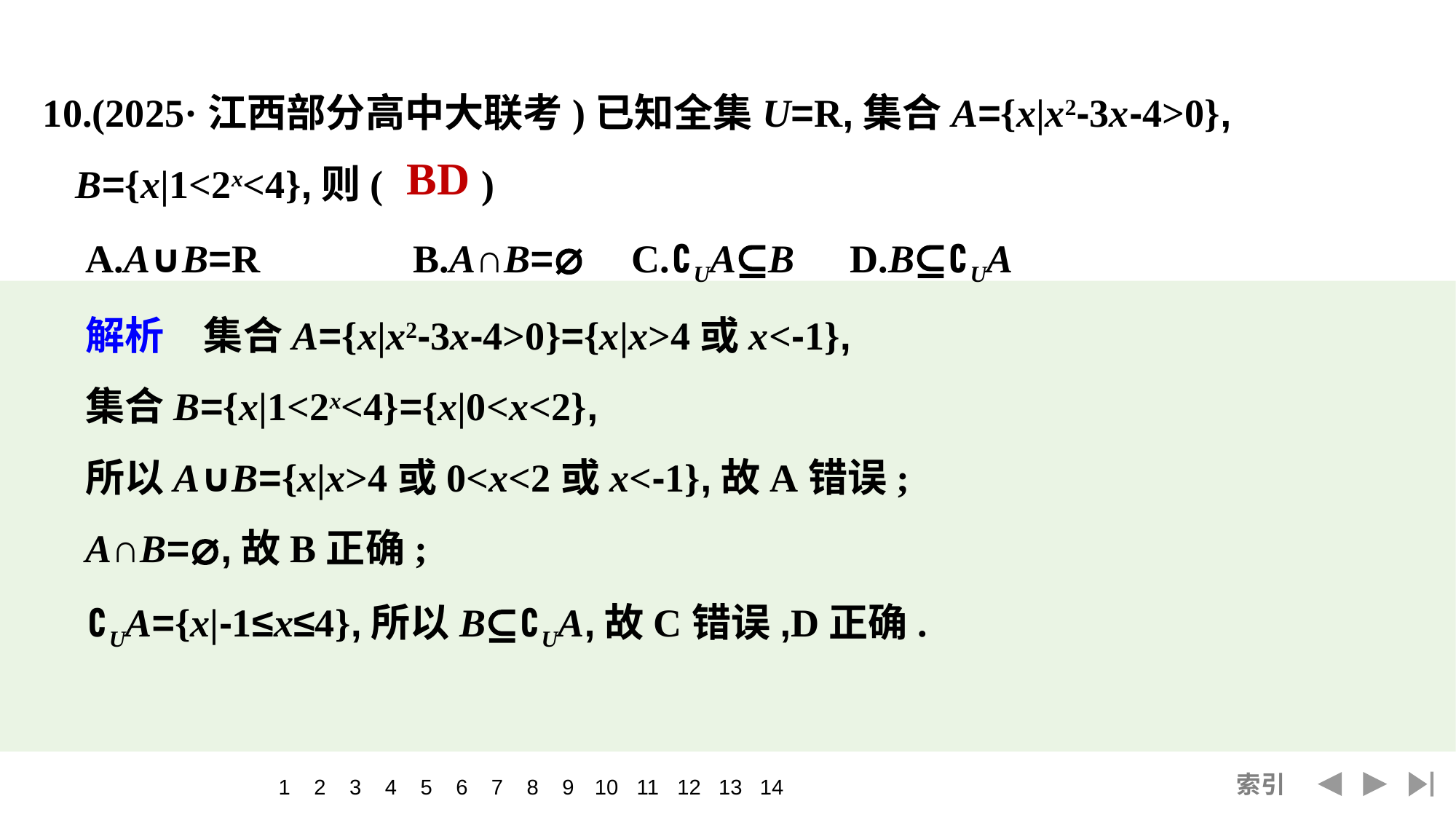

10.(2025·江西部分高中大联考)已知全集U=R,集合A={x|x2-3x-4>0},
   B={x|1<2x<4},则(　　)
	A.A∪B=R		B.A∩B=⌀	C.∁UA⊆B	D.B⊆∁UA
	解析　集合A={x|x2-3x-4>0}={x|x>4或x<-1},
	集合B={x|1<2x<4}={x|0<x<2},
	所以A∪B={x|x>4或0<x<2或x<-1},故A错误;
	A∩B=⌀,故B正确;
	∁UA={x|-1≤x≤4},所以B⊆∁UA,故C错误,D正确.
BD